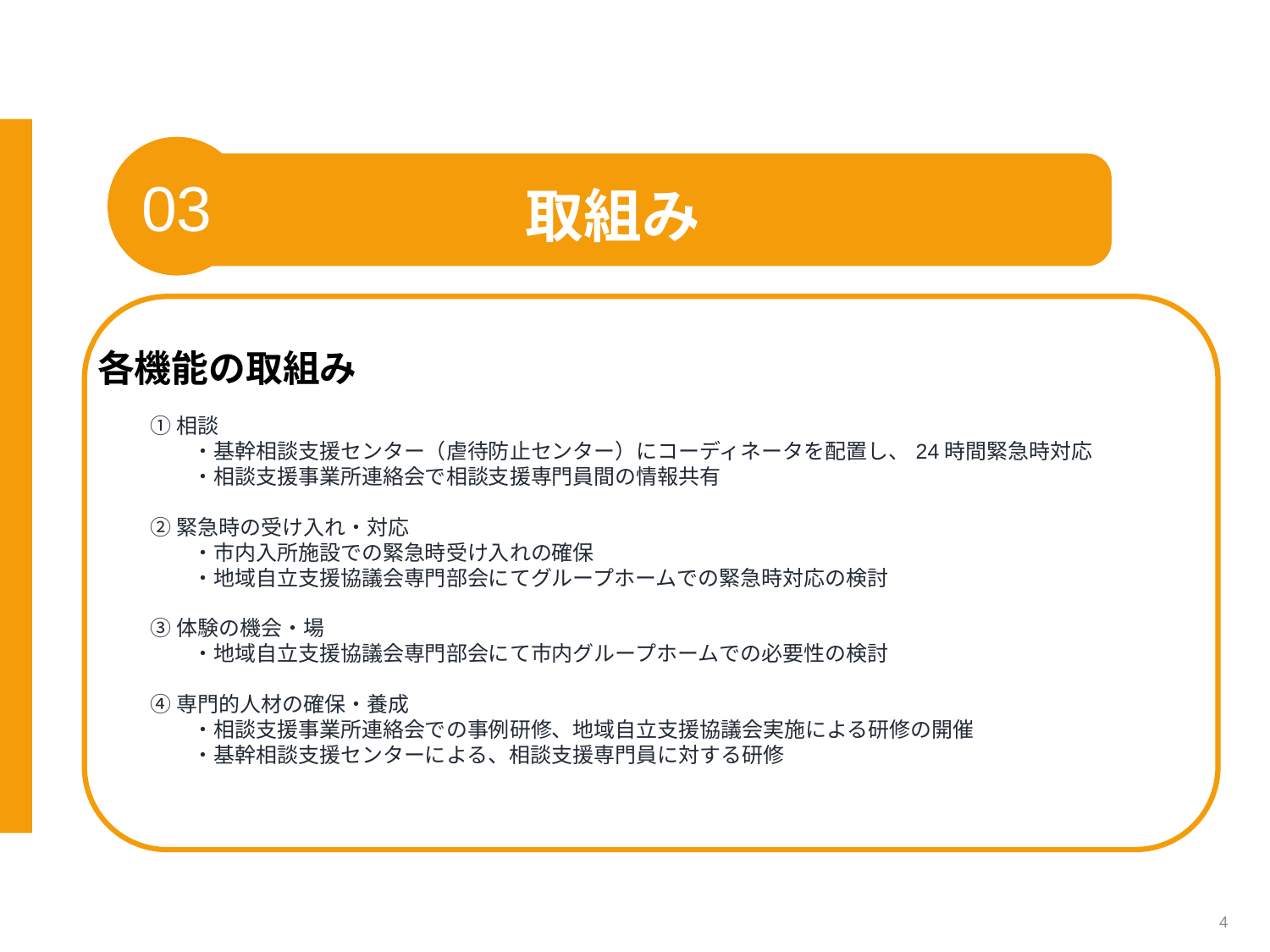

03

取組み

各機能の取組み
①相談
　　・基幹相談支援センター（虐待防止センター）にコーディネータを配置し、24時間緊急時対応
　　・相談支援事業所連絡会で相談支援専門員間の情報共有

②緊急時の受け入れ・対応
　　・市内入所施設での緊急時受け入れの確保
　　・地域自立支援協議会専門部会にてグループホームでの緊急時対応の検討

③体験の機会・場
　　・地域自立支援協議会専門部会にて市内グループホームでの必要性の検討

④専門的人材の確保・養成
　　・相談支援事業所連絡会での事例研修、地域自立支援協議会実施による研修の開催
　　・基幹相談支援センターによる、相談支援専門員に対する研修
4